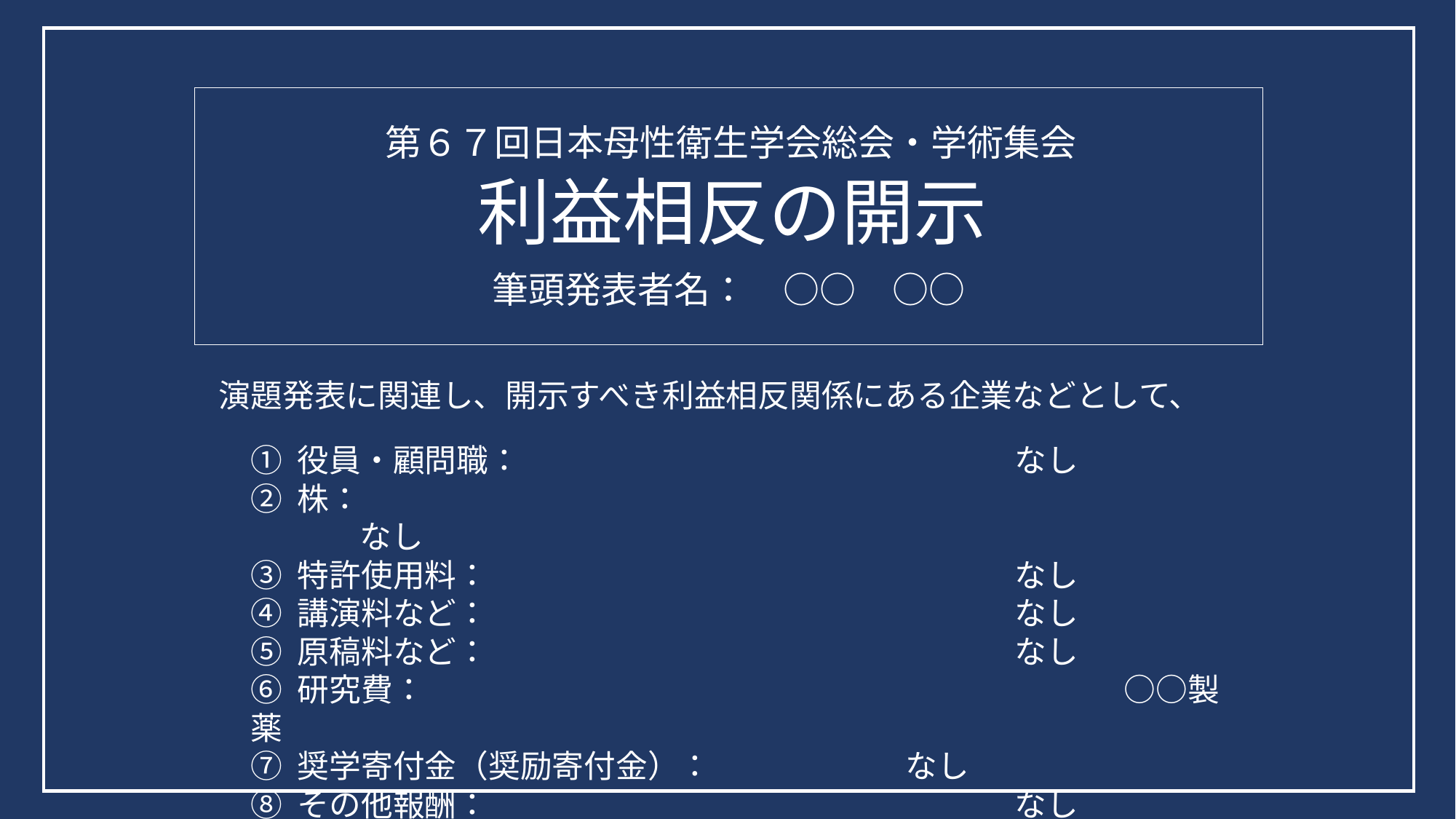

第６７回日本母性衛生学会総会・学術集会
利益相反の開示
筆頭発表者名：　○○　○○
演題発表に関連し、開示すべき利益相反関係にある企業などとして、
① 役員・顧問職： 					なし
② 株： 								なし
③ 特許使用料： 					なし
④ 講演料など： 					なし
⑤ 原稿料など： 					なし
⑥ 研究費：							○○製薬
⑦ 奨学寄付金（奨励寄付金）： 		なし
⑧ その他報酬： 					なし